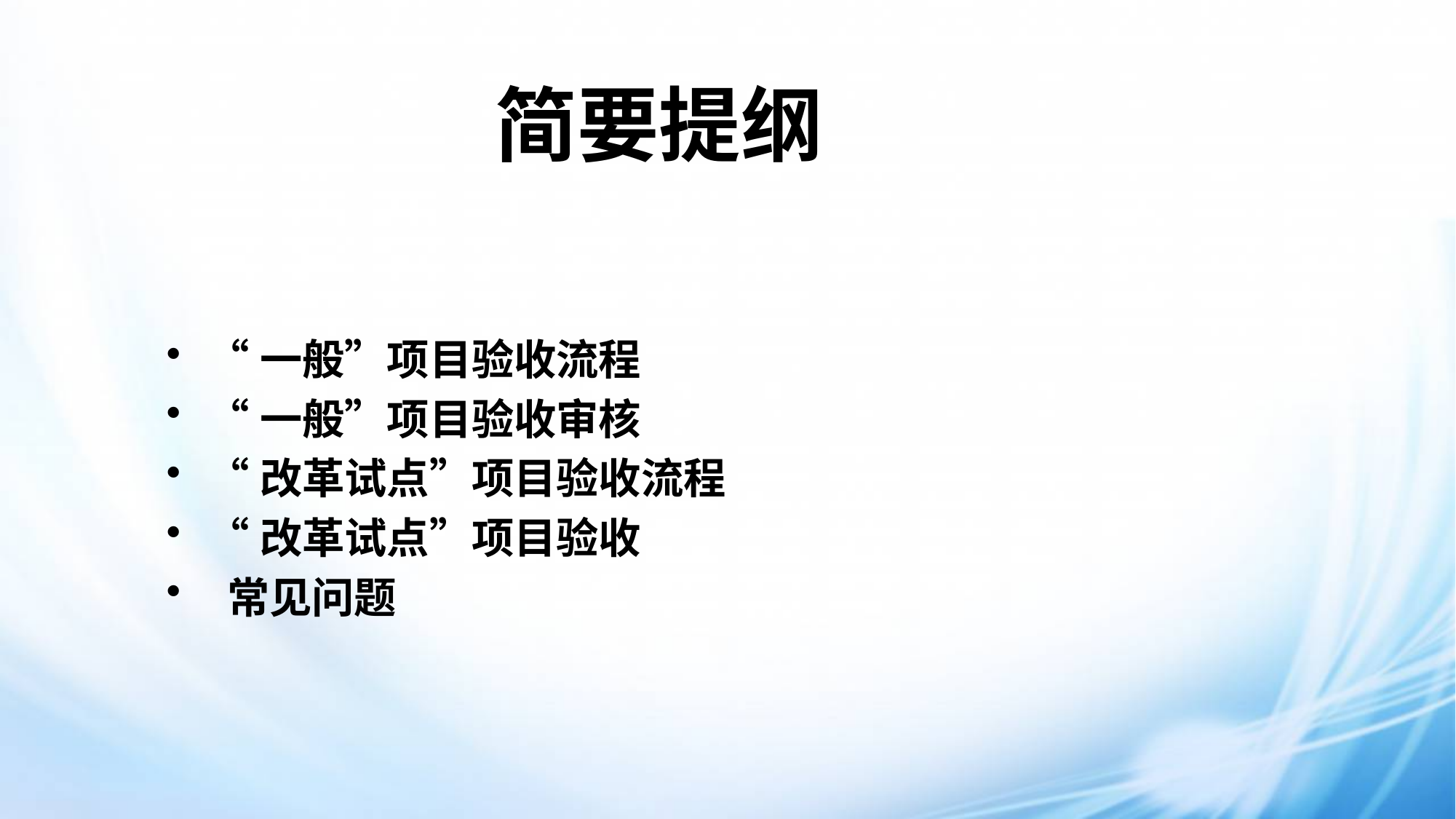

简要提纲

“一般”项目验收流程
“一般”项目验收审核
“改革试点”项目验收流程
“改革试点”项目验收
 常见问题